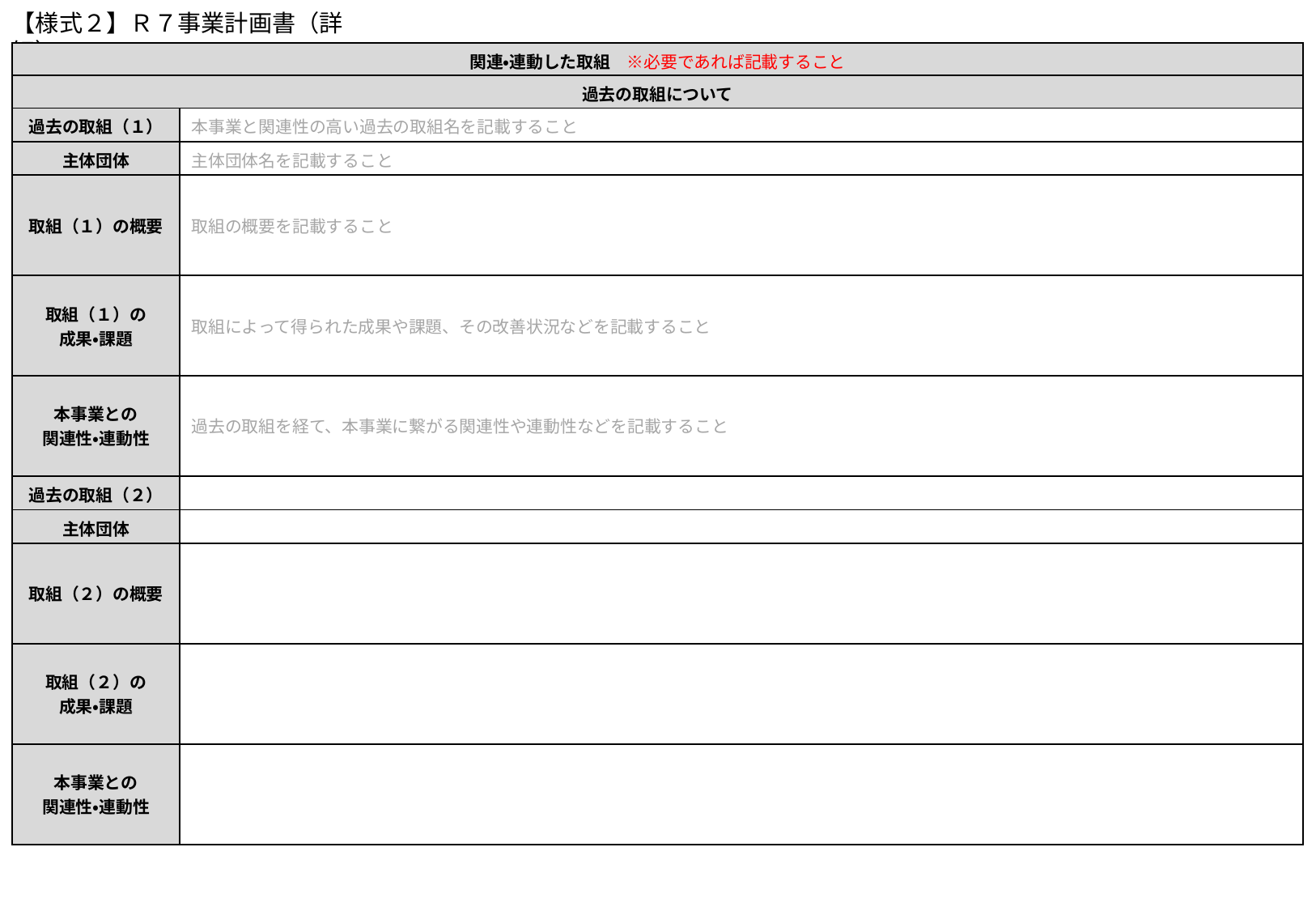

【様式２】Ｒ７事業計画書（詳細）
| 関連・連動した取組　※必要であれば記載すること |  |
| --- | --- |
| 過去の取組について |  |
| 過去の取組（１） | 本事業と関連性の高い過去の取組名を記載すること |
| 主体団体 | 主体団体名を記載すること |
| 取組（１）の概要 | 取組の概要を記載すること |
| 取組（１）の 成果・課題 | 取組によって得られた成果や課題、その改善状況などを記載すること |
| 本事業との 関連性・連動性 | 過去の取組を経て、本事業に繋がる関連性や連動性などを記載すること |
| 過去の取組（２） |  |
| 主体団体 |  |
| 取組（２）の概要 |  |
| 取組（２）の 成果・課題 |  |
| 本事業との 関連性・連動性 |  |